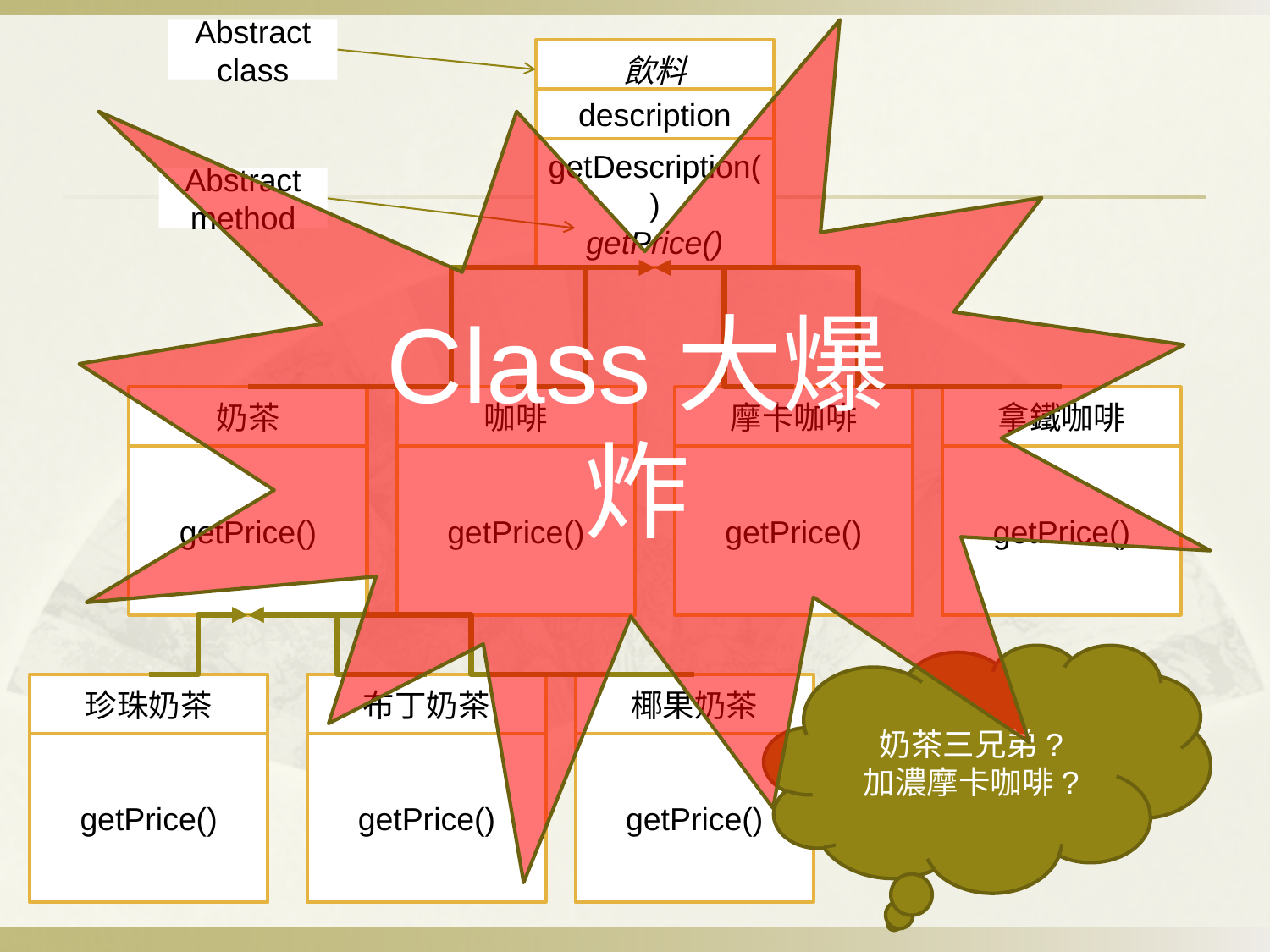

Class大爆炸
Abstract class
飲料
getDescription()
getPrice()
description
Abstract method
奶茶
getPrice()
咖啡
getPrice()
摩卡咖啡
getPrice()
拿鐵咖啡
getPrice()
奶茶三兄弟?
加濃摩卡咖啡?
珍珠奶茶
getPrice()
布丁奶茶
getPrice()
椰果奶茶
getPrice()